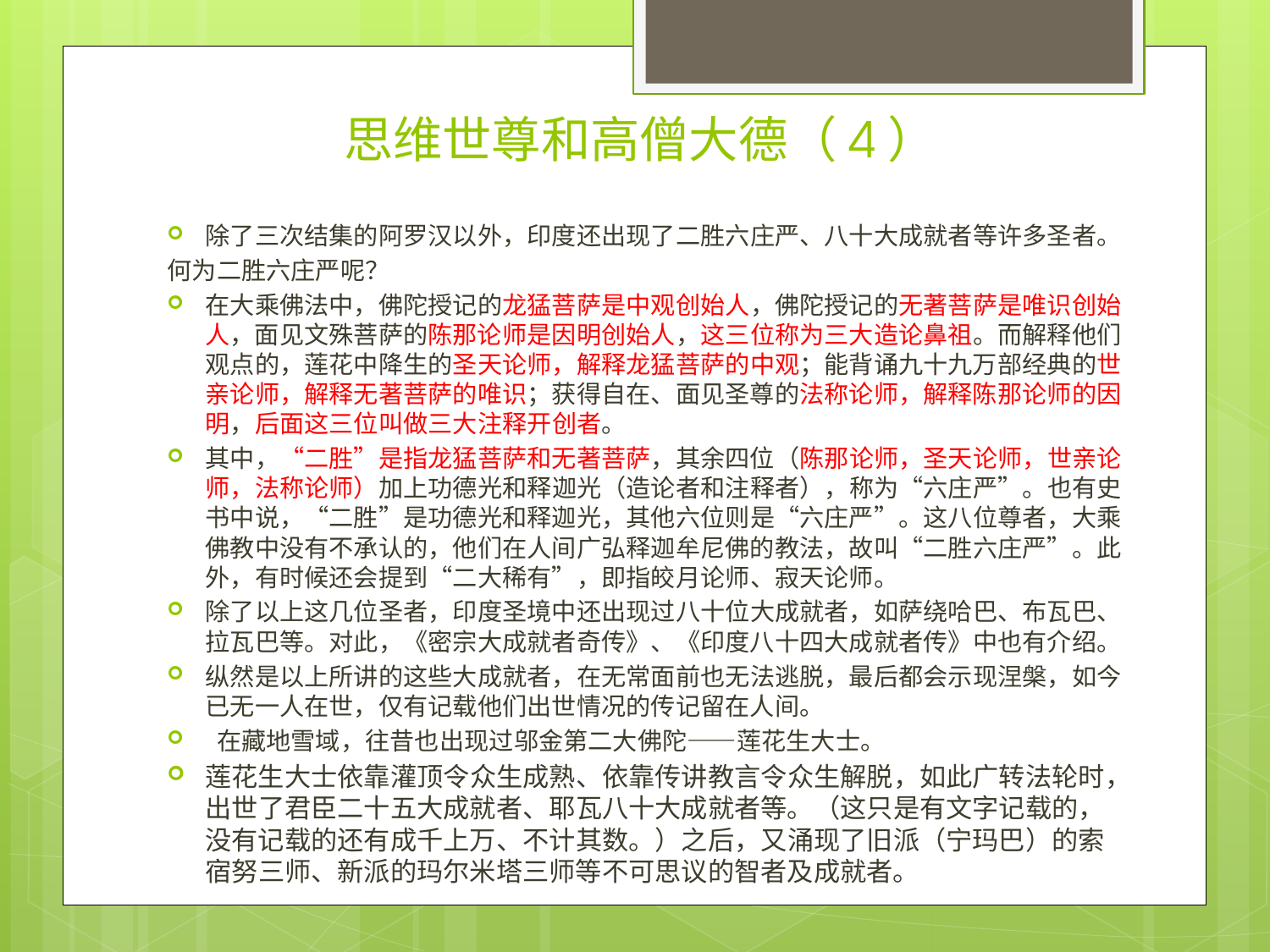

# 思维世尊和高僧大德（4）
除了三次结集的阿罗汉以外，印度还出现了二胜六庄严、八十大成就者等许多圣者。
何为二胜六庄严呢？
在大乘佛法中，佛陀授记的龙猛菩萨是中观创始人，佛陀授记的无著菩萨是唯识创始人，面见文殊菩萨的陈那论师是因明创始人，这三位称为三大造论鼻祖。而解释他们观点的，莲花中降生的圣天论师，解释龙猛菩萨的中观；能背诵九十九万部经典的世亲论师，解释无著菩萨的唯识；获得自在、面见圣尊的法称论师，解释陈那论师的因明，后面这三位叫做三大注释开创者。
其中，“二胜”是指龙猛菩萨和无著菩萨，其余四位（陈那论师，圣天论师，世亲论师，法称论师）加上功德光和释迦光（造论者和注释者），称为“六庄严”。也有史书中说，“二胜”是功德光和释迦光，其他六位则是“六庄严”。这八位尊者，大乘佛教中没有不承认的，他们在人间广弘释迦牟尼佛的教法，故叫“二胜六庄严”。此外，有时候还会提到“二大稀有”，即指皎月论师、寂天论师。
除了以上这几位圣者，印度圣境中还出现过八十位大成就者，如萨绕哈巴、布瓦巴、拉瓦巴等。对此，《密宗大成就者奇传》、《印度八十四大成就者传》中也有介绍。
纵然是以上所讲的这些大成就者，在无常面前也无法逃脱，最后都会示现涅槃，如今已无一人在世，仅有记载他们出世情况的传记留在人间。
 在藏地雪域，往昔也出现过邬金第二大佛陀——莲花生大士。
莲花生大士依靠灌顶令众生成熟、依靠传讲教言令众生解脱，如此广转法轮时，出世了君臣二十五大成就者、耶瓦八十大成就者等。（这只是有文字记载的，没有记载的还有成千上万、不计其数。）之后，又涌现了旧派（宁玛巴）的索宿努三师、新派的玛尔米塔三师等不可思议的智者及成就者。